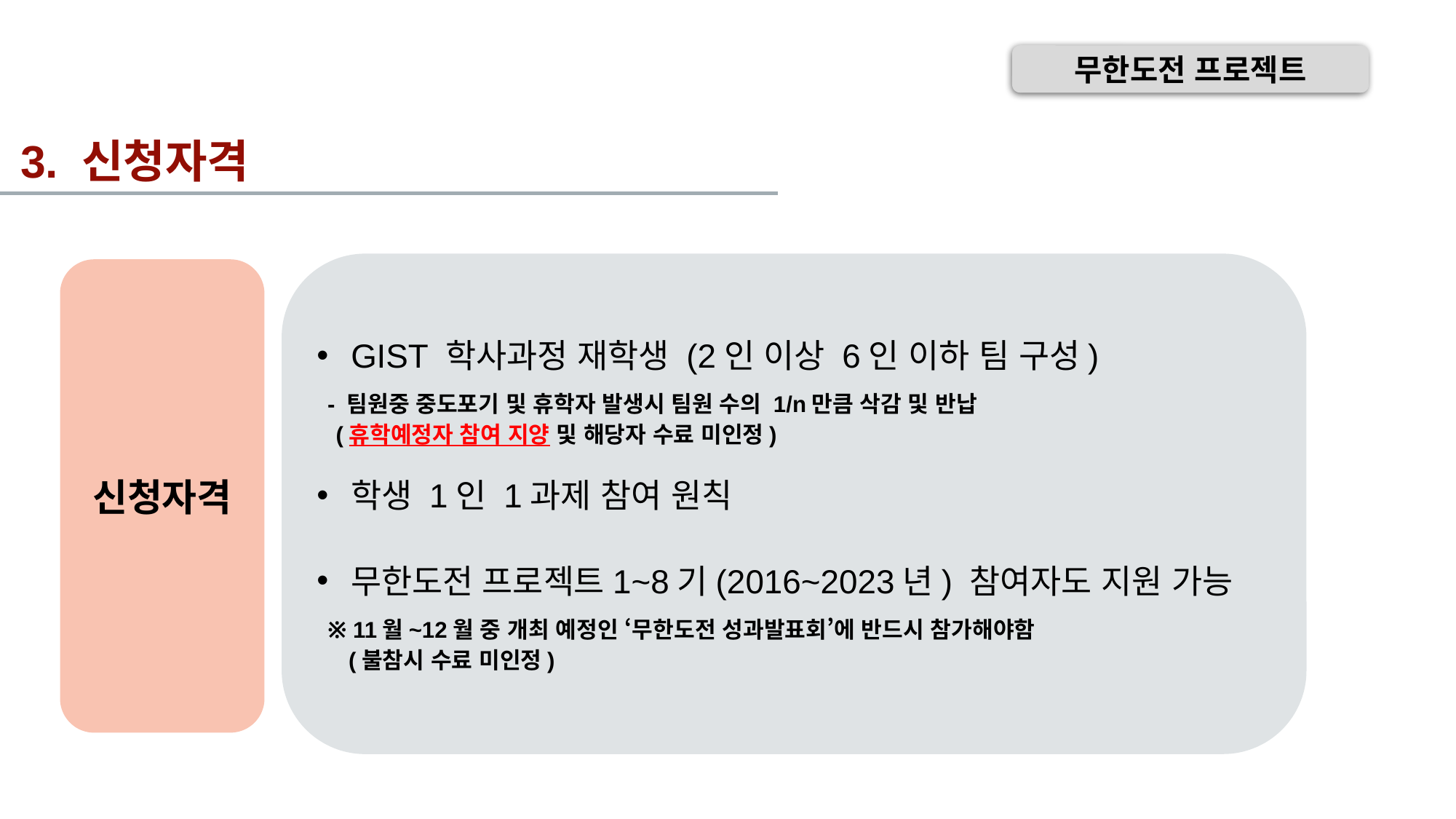

무한도전 프로젝트
3. 신청자격
GIST 학사과정 재학생 (2인 이상 6인 이하 팀 구성)
 - 팀원중 중도포기 및 휴학자 발생시 팀원 수의 1/n만큼 삭감 및 반납
   (휴학예정자 참여 지양 및 해당자 수료 미인정)

학생 1인 1과제 참여 원칙

무한도전 프로젝트1~8기(2016~2023년) 참여자도 지원 가능
 ※ 11월~12월 중 개최 예정인 ‘무한도전 성과발표회’에 반드시 참가해야함
     (불참시 수료 미인정)
신청자격